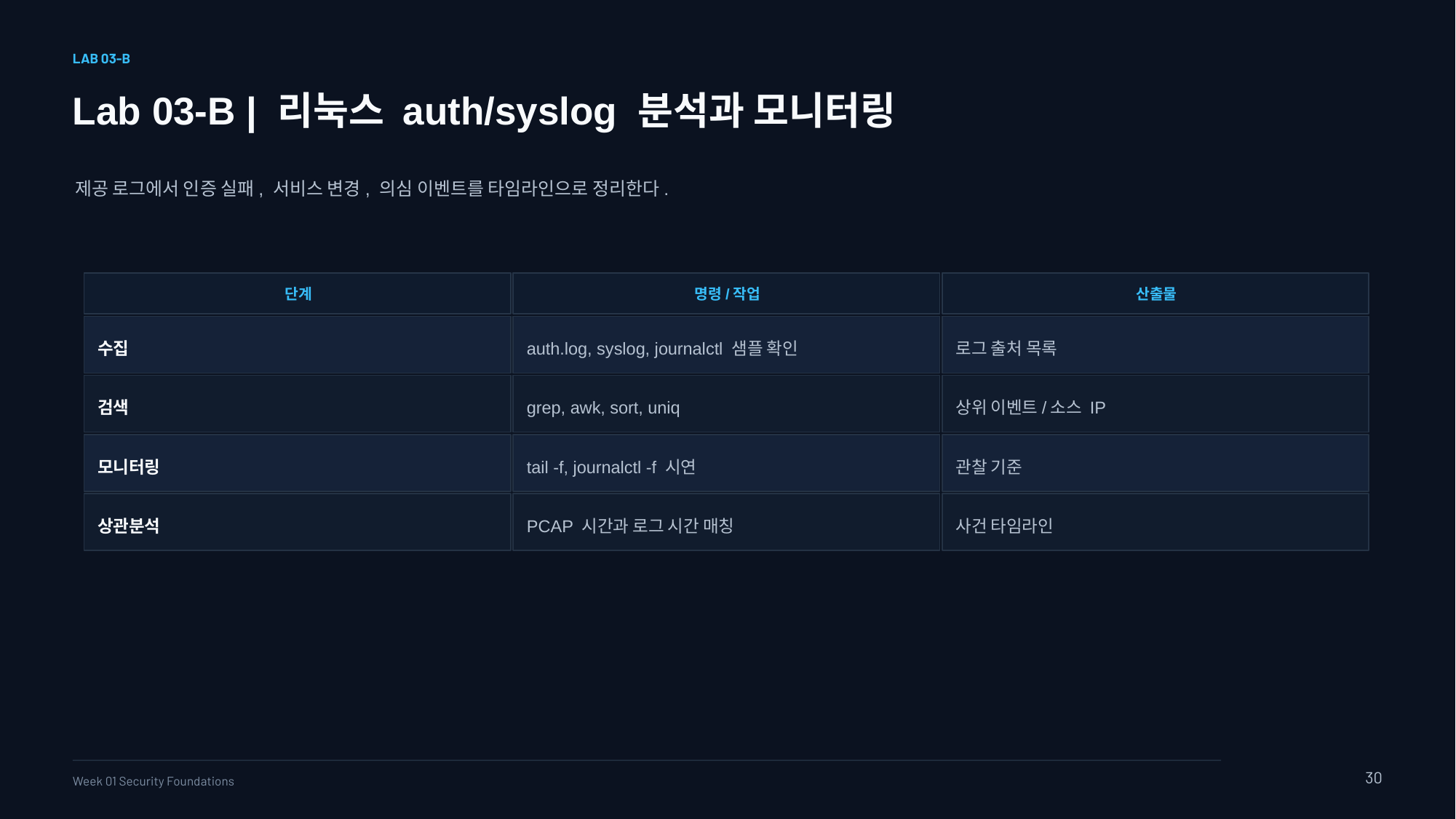

LAB 03-B
Lab 03-B | 리눅스 auth/syslog 분석과 모니터링
제공 로그에서 인증 실패, 서비스 변경, 의심 이벤트를 타임라인으로 정리한다.

단계
명령/작업
산출물

수집
auth.log, syslog, journalctl 샘플 확인
로그 출처 목록

검색
grep, awk, sort, uniq
상위 이벤트/소스 IP

모니터링
tail -f, journalctl -f 시연
관찰 기준

상관분석
PCAP 시간과 로그 시간 매칭
사건 타임라인

30
Week 01 Security Foundations